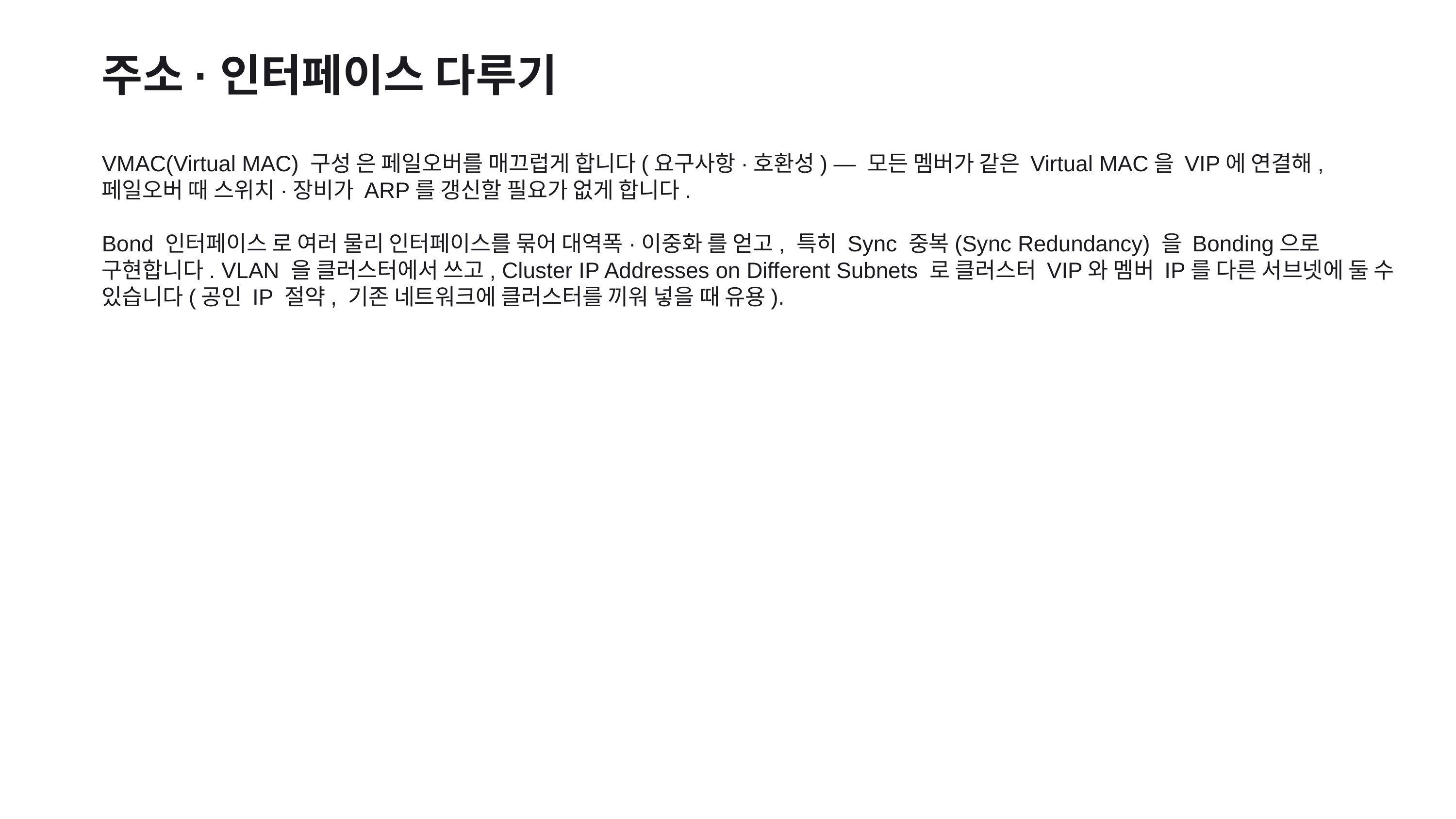

주소·인터페이스 다루기
VMAC(Virtual MAC) 구성 은 페일오버를 매끄럽게 합니다(요구사항·호환성) — 모든 멤버가 같은 Virtual MAC을 VIP에 연결해, 페일오버 때 스위치·장비가 ARP를 갱신할 필요가 없게 합니다.

Bond 인터페이스 로 여러 물리 인터페이스를 묶어 대역폭·이중화 를 얻고, 특히 Sync 중복(Sync Redundancy) 을 Bonding으로 구현합니다. VLAN 을 클러스터에서 쓰고, Cluster IP Addresses on Different Subnets 로 클러스터 VIP와 멤버 IP를 다른 서브넷에 둘 수 있습니다(공인 IP 절약, 기존 네트워크에 클러스터를 끼워 넣을 때 유용).